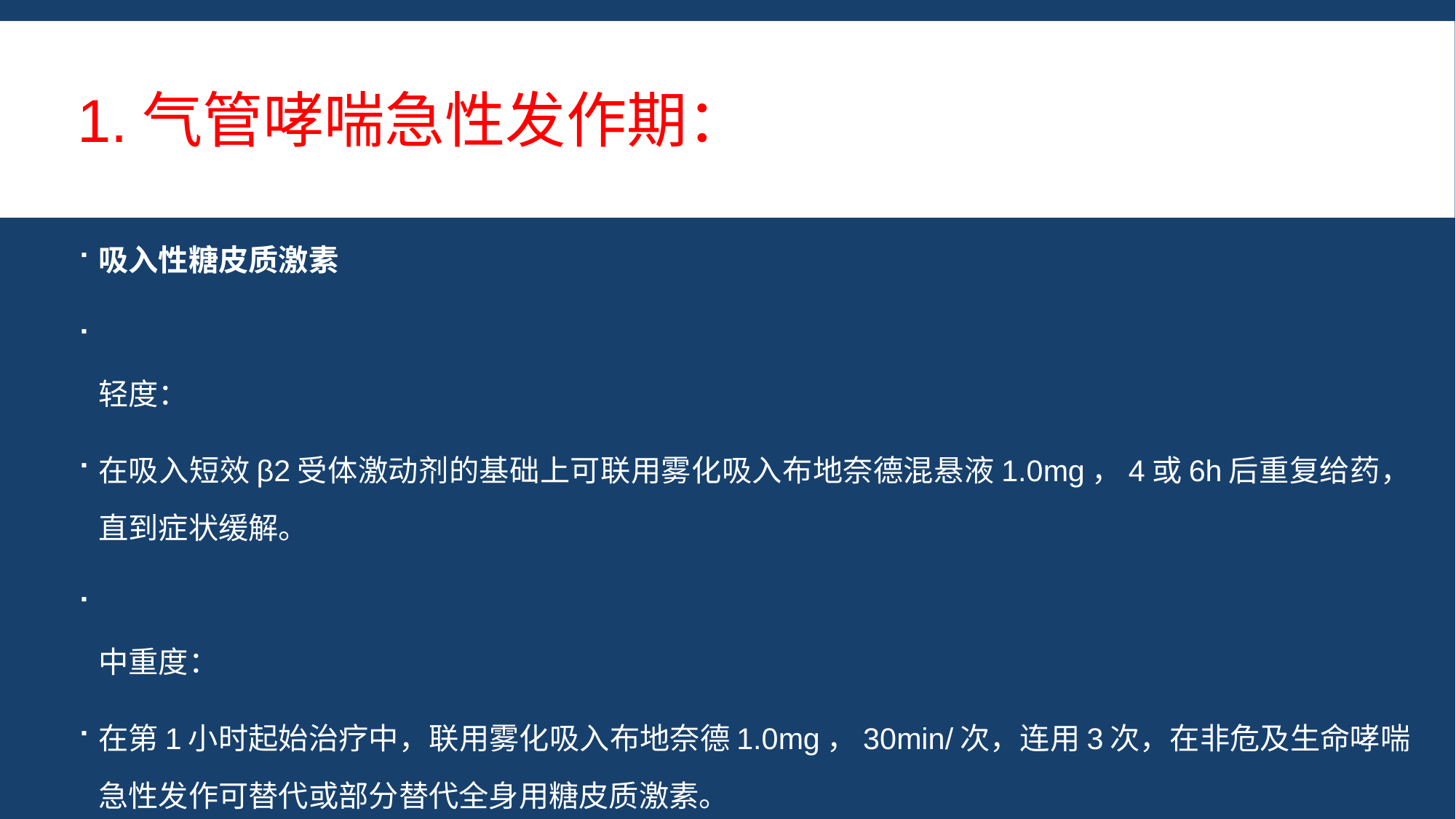

# 1.气管哮喘急性发作期：
吸入性糖皮质激素
轻度：
在吸入短效β2受体激动剂的基础上可联用雾化吸入布地奈德混悬液1.0mg，4或6h后重复给药，直到症状缓解。
中重度：
在第1小时起始治疗中，联用雾化吸入布地奈德1.0mg，30min/次，连用3次，在非危及生命哮喘急性发作可替代或部分替代全身用糖皮质激素。